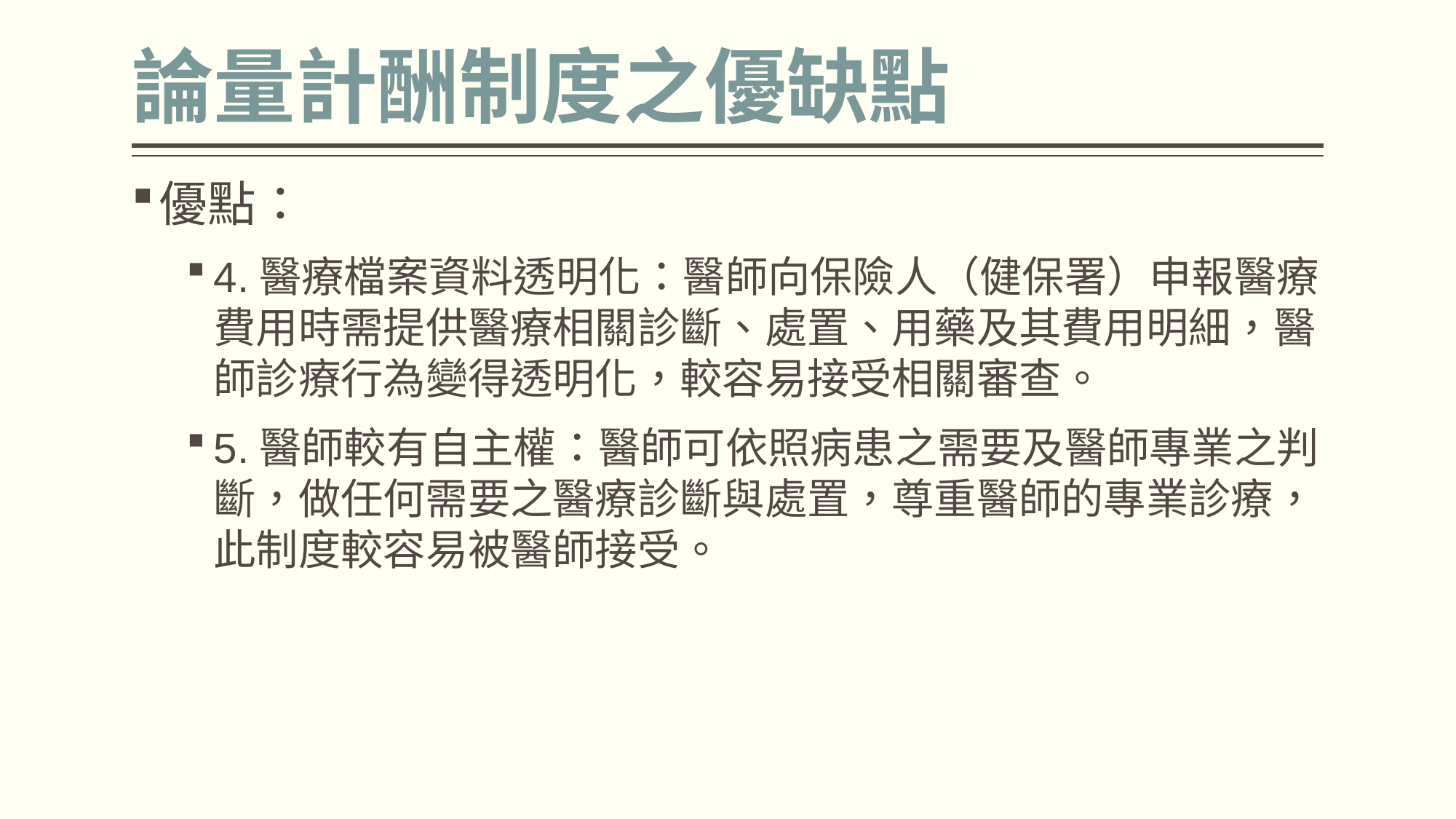

# 論量計酬制度之優缺點
優點：
4.醫療檔案資料透明化：醫師向保險人（健保署）申報醫療費用時需提供醫療相關診斷、處置、用藥及其費用明細，醫師診療行為變得透明化，較容易接受相關審查。
5.醫師較有自主權：醫師可依照病患之需要及醫師專業之判斷，做任何需要之醫療診斷與處置，尊重醫師的專業診療，此制度較容易被醫師接受。